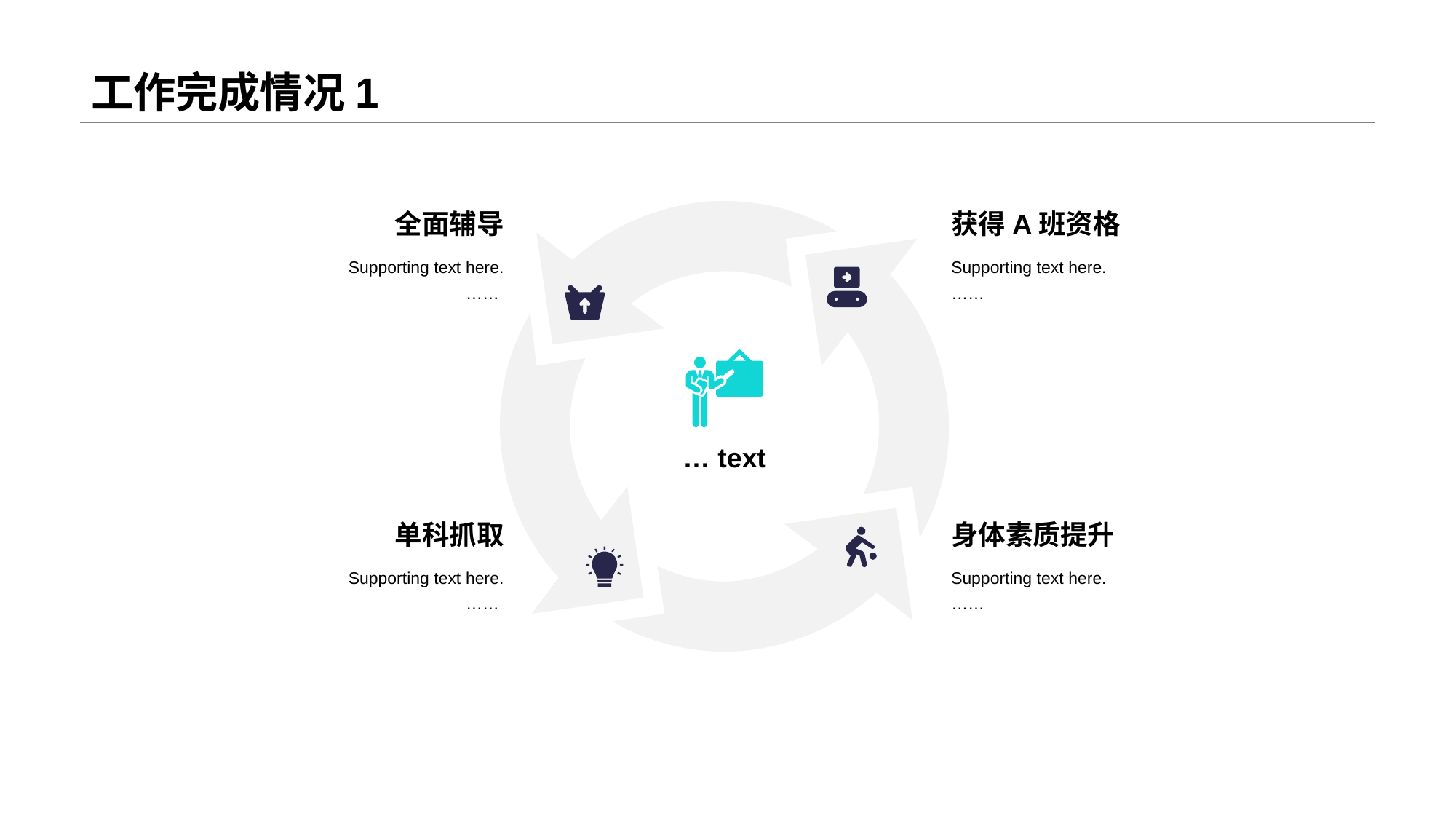

# 工作完成情况1
全面辅导
获得A班资格

Supporting text here.
……
Supporting text here.
……

… text
单科抓取
身体素质提升

Supporting text here.
……
Supporting text here.
……